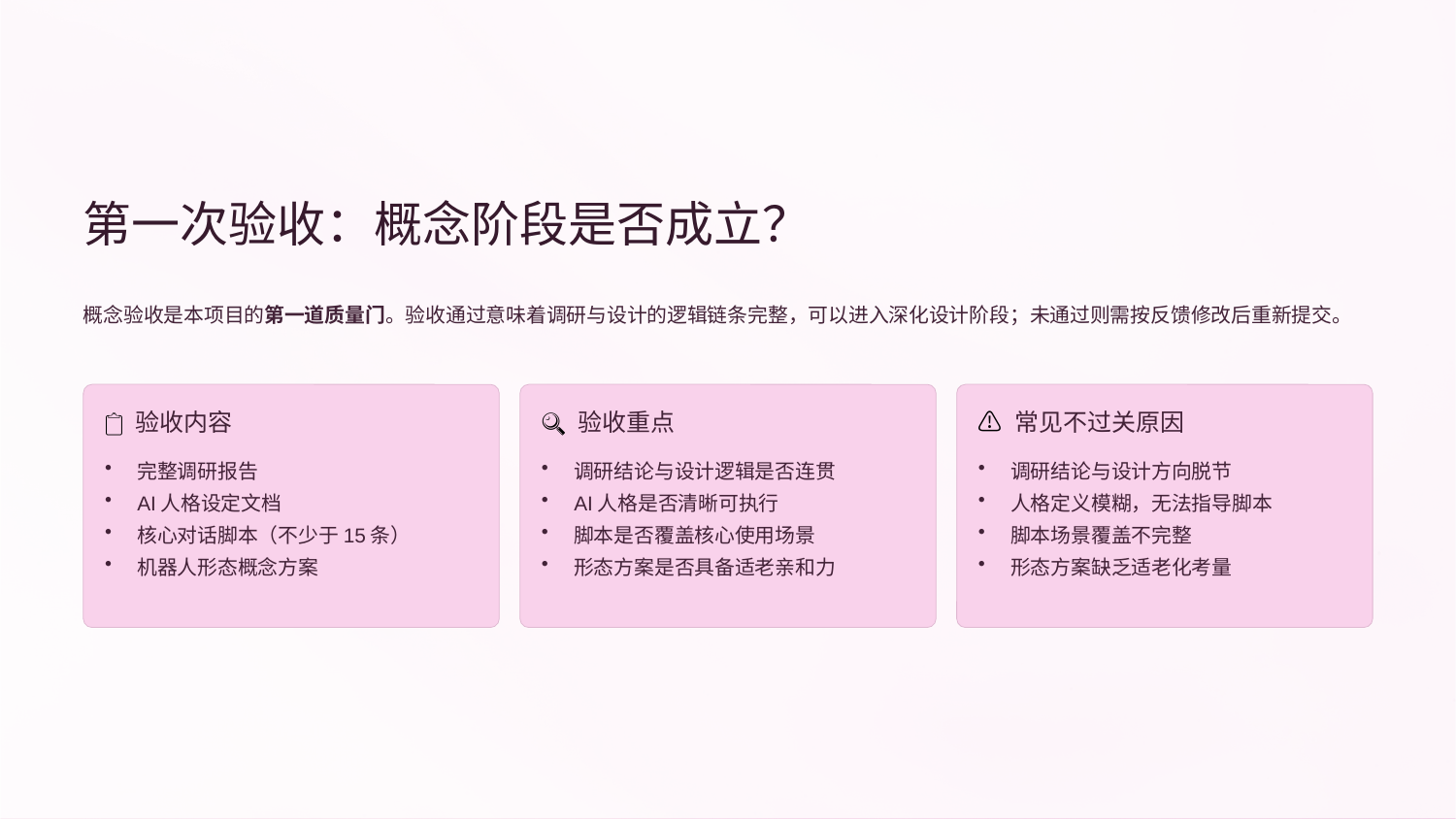

第一次验收：概念阶段是否成立？
概念验收是本项目的第一道质量门。验收通过意味着调研与设计的逻辑链条完整，可以进入深化设计阶段；未通过则需按反馈修改后重新提交。

📋 验收内容
🔍 验收重点
⚠️ 常见不过关原因
完整调研报告
AI人格设定文档
核心对话脚本（不少于15条）
机器人形态概念方案
调研结论与设计逻辑是否连贯
AI人格是否清晰可执行
脚本是否覆盖核心使用场景
形态方案是否具备适老亲和力
调研结论与设计方向脱节
人格定义模糊，无法指导脚本
脚本场景覆盖不完整
形态方案缺乏适老化考量